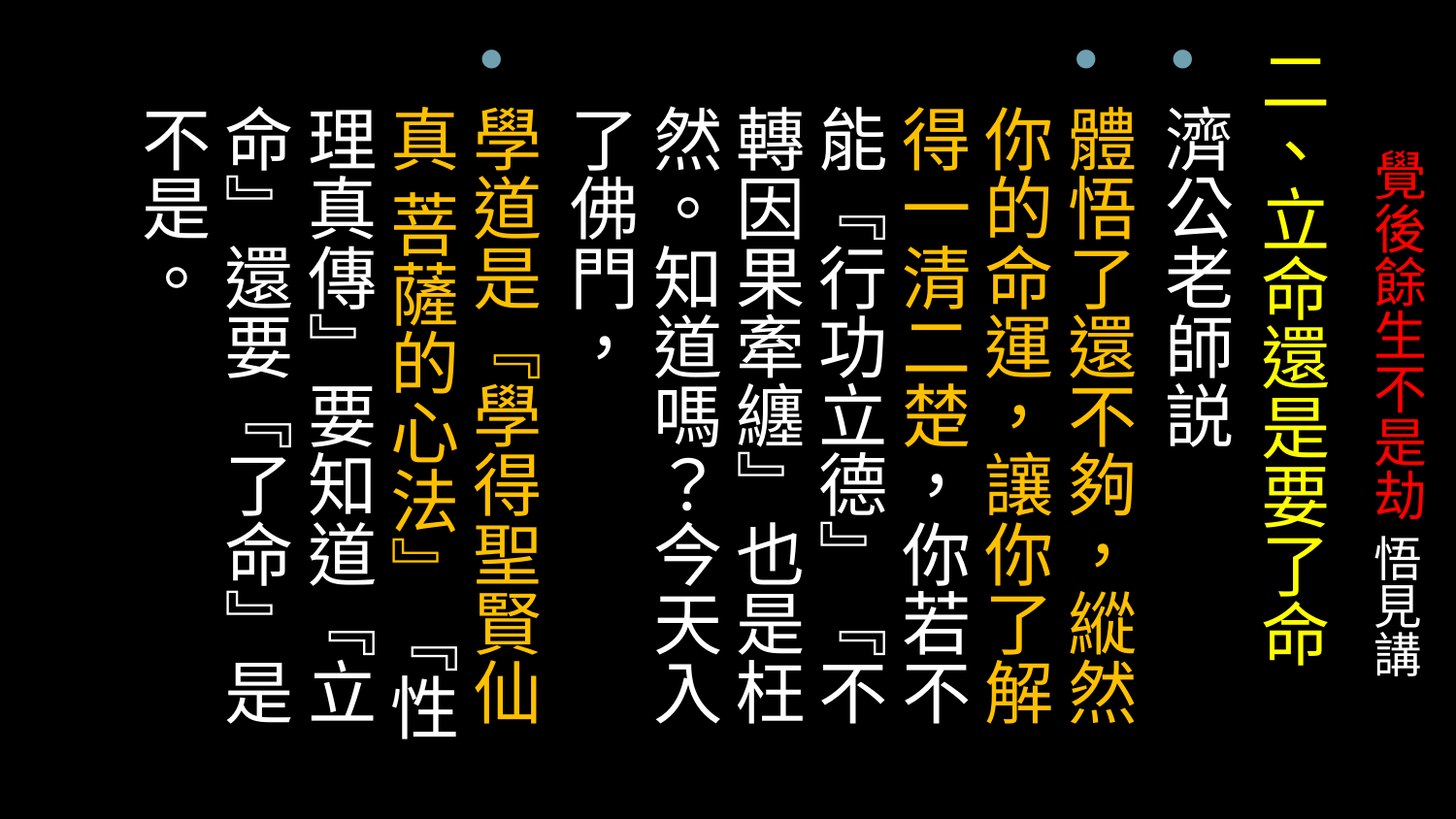

二、立命還是要了命
濟公老師説
體悟了還不夠，縱然你的命運，讓你了解得一清二楚，你若不能『行功立德』『不轉因果牽纏』也是枉然。知道嗎？今天入了佛門，
學道是『學得聖賢仙真 菩薩的心法』『性理真傳』要知道『立命』還要『了命』是不是。

# 覺後餘生不是劫 悟見講